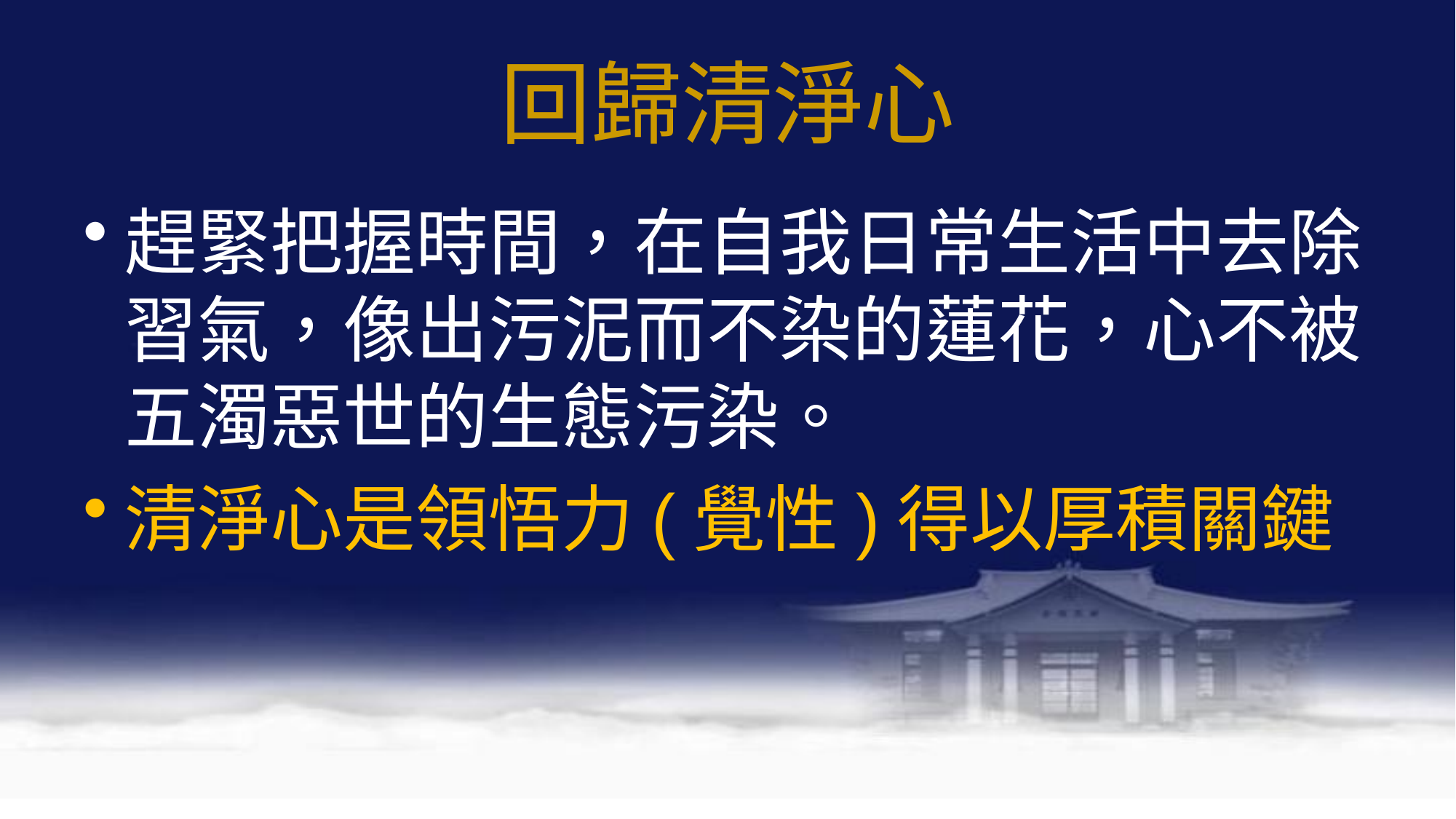

# 回歸清淨心
趕緊把握時間，在自我日常生活中去除習氣，像出污泥而不染的蓮花，心不被五濁惡世的生態污染。
清淨心是領悟力(覺性)得以厚積關鍵